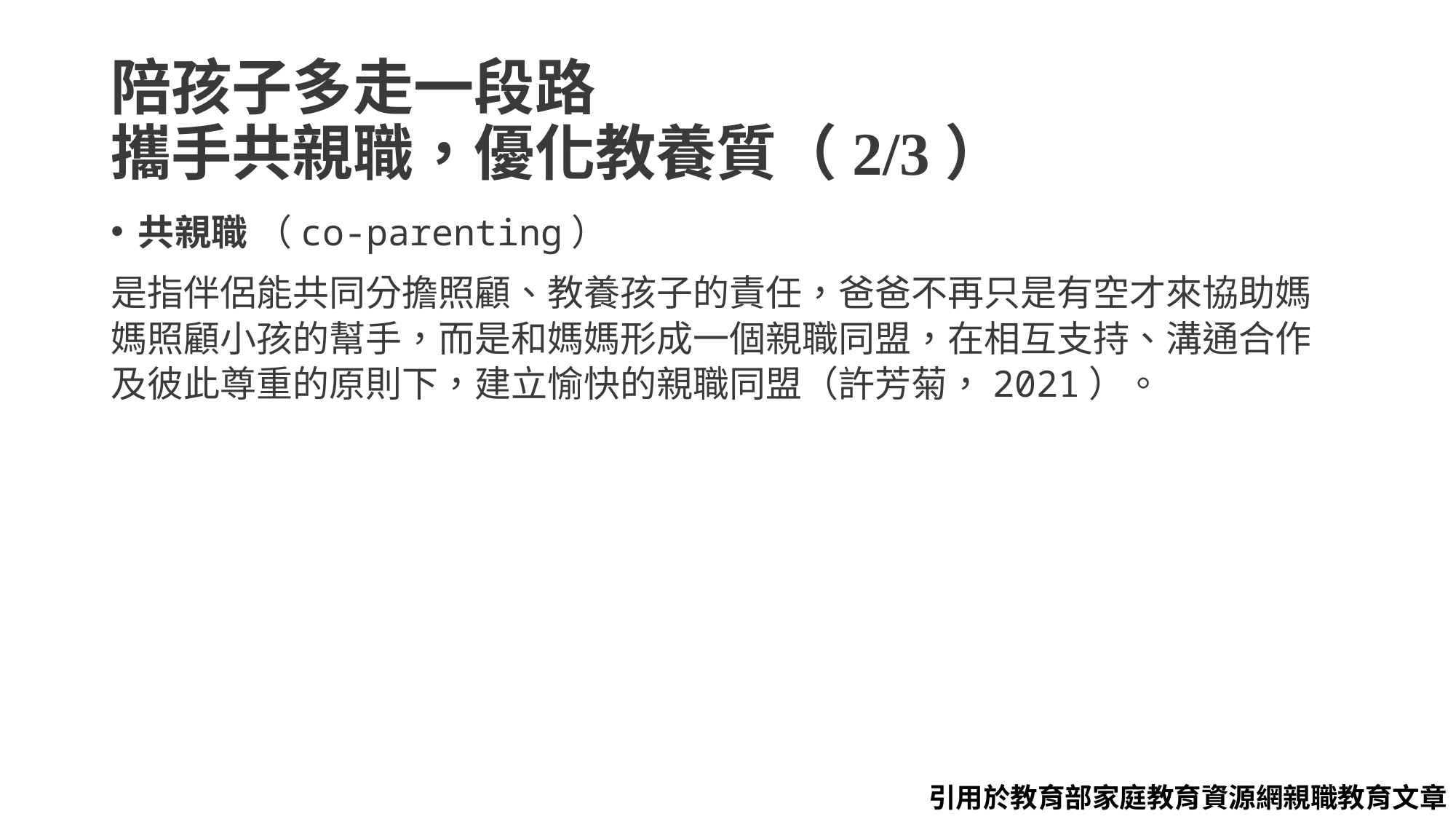

# 陪孩子多走一段路 攜手共親職，優化教養質（2/3）
共親職 （co-parenting）
是指伴侶能共同分擔照顧、教養孩子的責任，爸爸不再只是有空才來協助媽媽照顧小孩的幫手，而是和媽媽形成一個親職同盟，在相互支持、溝通合作及彼此尊重的原則下，建立愉快的親職同盟（許芳菊，2021）。
引用於教育部家庭教育資源網親職教育文章